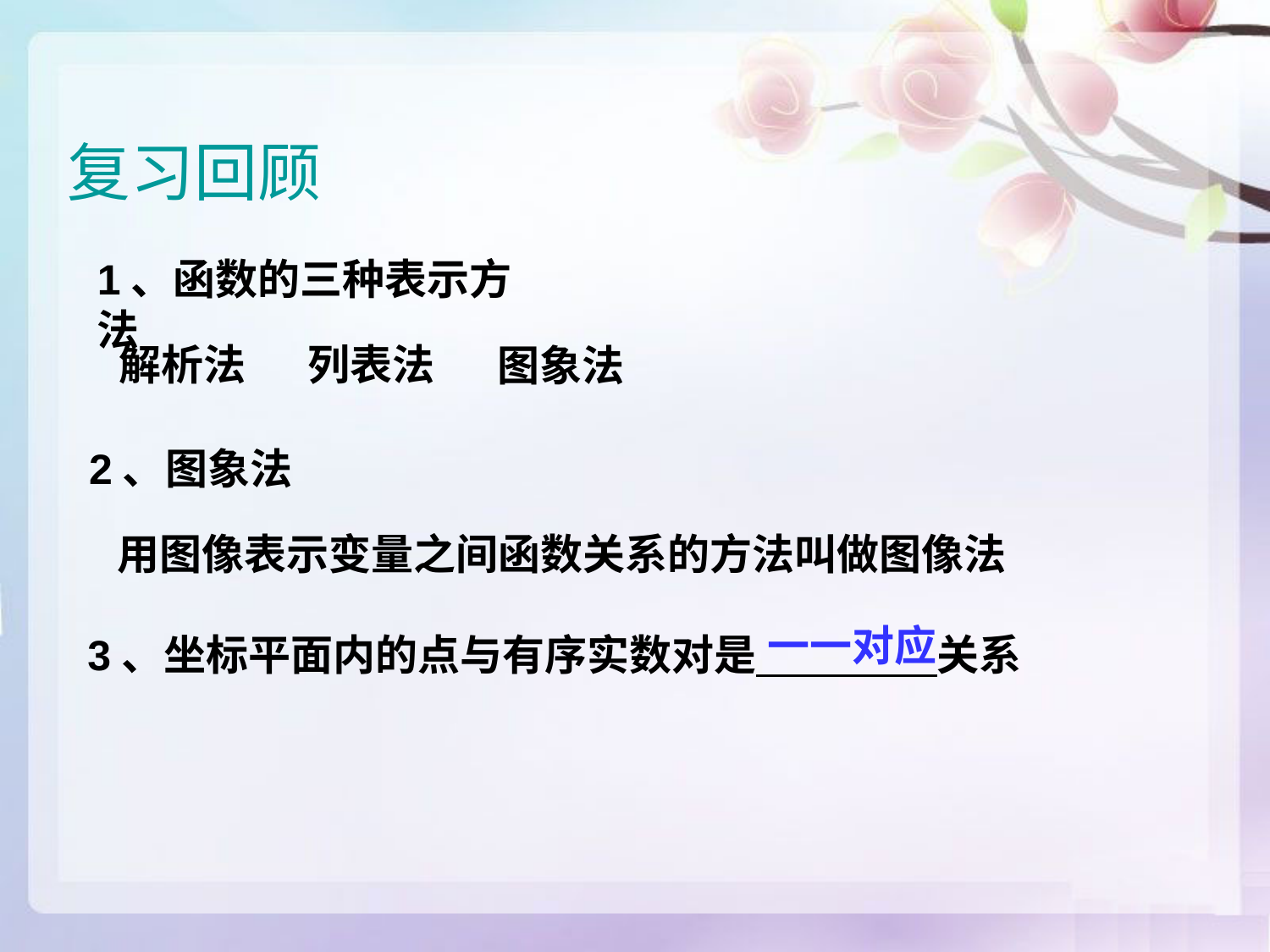

复习回顾
1、函数的三种表示方法
解析法
列表法
图象法
2、图象法
用图像表示变量之间函数关系的方法叫做图像法
一一对应
3、坐标平面内的点与有序实数对是                   关系